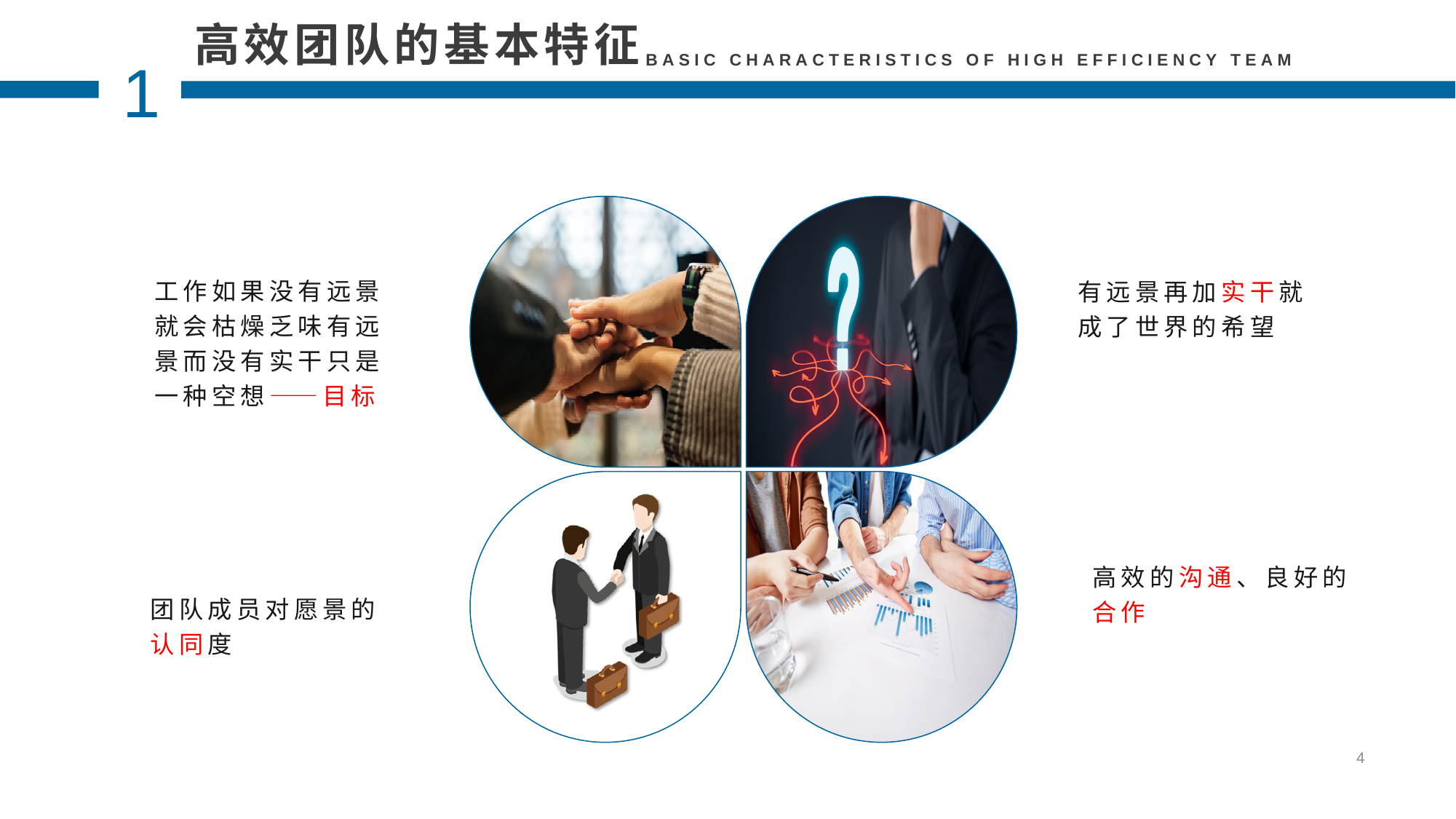

高效团队的基本特征
BASIC CHARACTERISTICS OF HIGH EFFICIENCY TEAM
1

有远景再加实干就成了世界的希望

工作如果没有远景就会枯燥乏味有远景而没有实干只是一种空想——目标

高效的沟通、良好的合作

团队成员对愿景的认同度
4